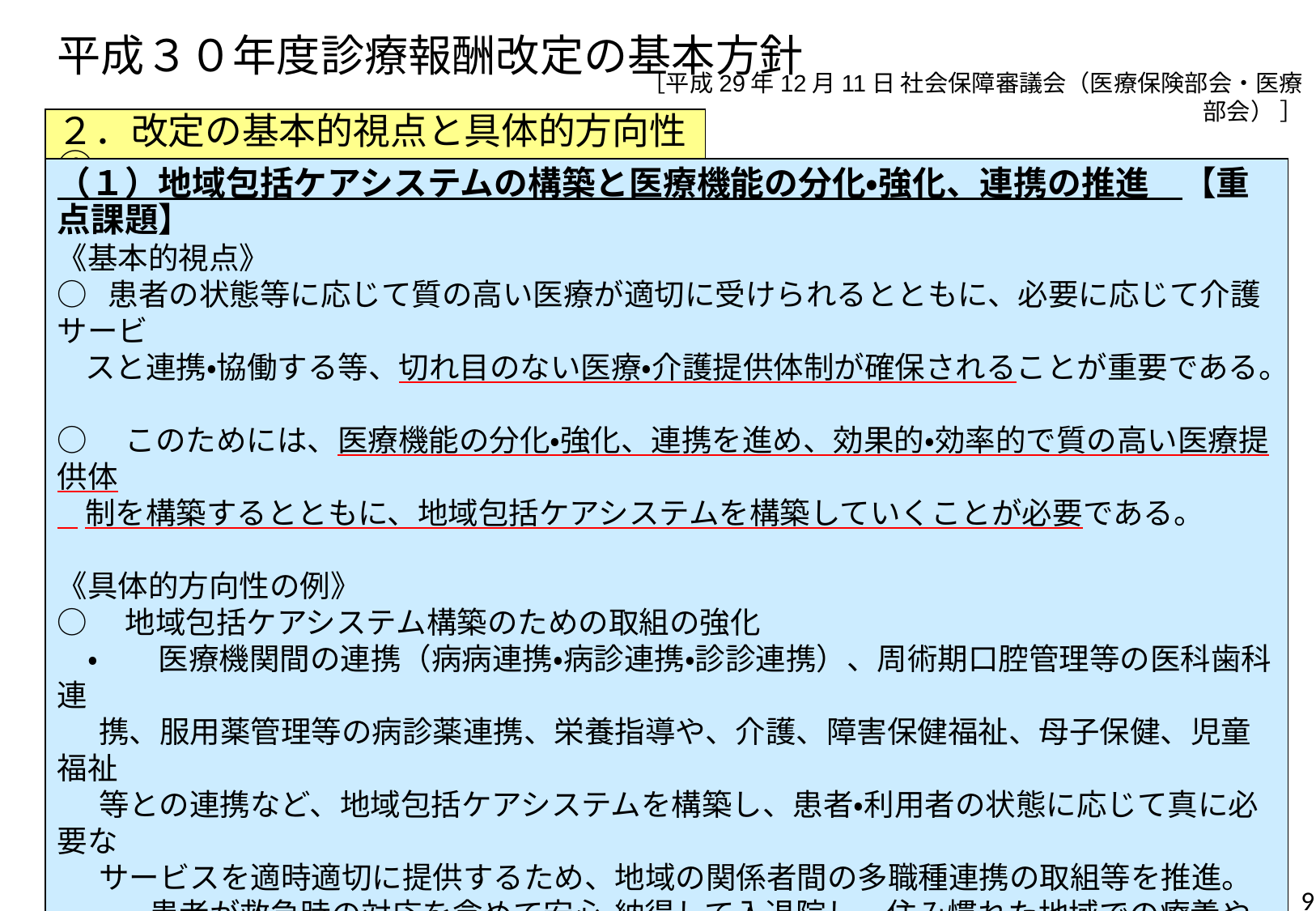

# 平成３０年度診療報酬改定の基本方針
［平成29年12月11日 社会保障審議会（医療保険部会・医療部会） ］
２．改定の基本的視点と具体的方向性①
（１）地域包括ケアシステムの構築と医療機能の分化・強化、連携の推進　【重点課題】
《基本的視点》
○  患者の状態等に応じて質の高い医療が適切に受けられるとともに、必要に応じて介護サービ
   スと連携・協働する等、切れ目のない医療・介護提供体制が確保されることが重要である。
○　このためには、医療機能の分化・強化、連携を進め、効果的・効率的で質の高い医療提供体
   制を構築するとともに、地域包括ケアシステムを構築していくことが必要である。

《具体的方向性の例》
○　地域包括ケアシステム構築のための取組の強化
　・　　医療機関間の連携（病病連携・病診連携・診診連携）、周術期口腔管理等の医科歯科連
     携、服用薬管理等の病診薬連携、栄養指導や、介護、障害保健福祉、母子保健、児童福祉
     等との連携など、地域包括ケアシステムを構築し、患者・利用者の状態に応じて真に必要な
     サービスを適時適切に提供するため、地域の関係者間の多職種連携の取組等を推進。
  ・　　患者が救急時の対応を含めて安心・納得して入退院し、住み慣れた地域での療養や生活
     を継続できるようにするための取組を推進。
　・    介護施設入所者等に対する適切な医療提供や口腔管理、医療・介護間の切れ目のない
     継続的なリハビリテーションの提供など、適切な役割分担に基づく医療・介護サービスの提供
     を推進。
9